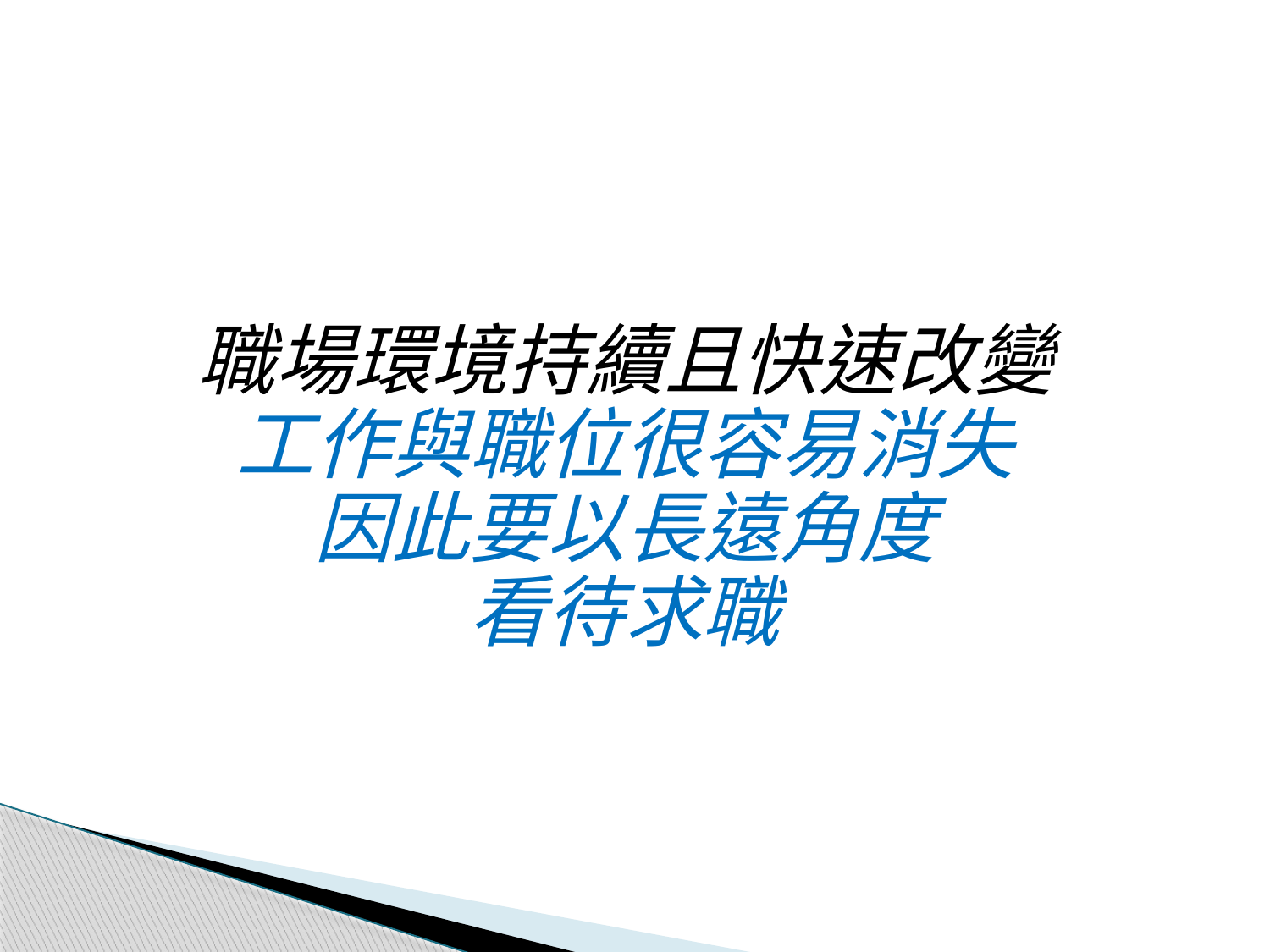

#
職場環境持續且快速改變
工作與職位很容易消失
因此要以長遠角度
看待求職